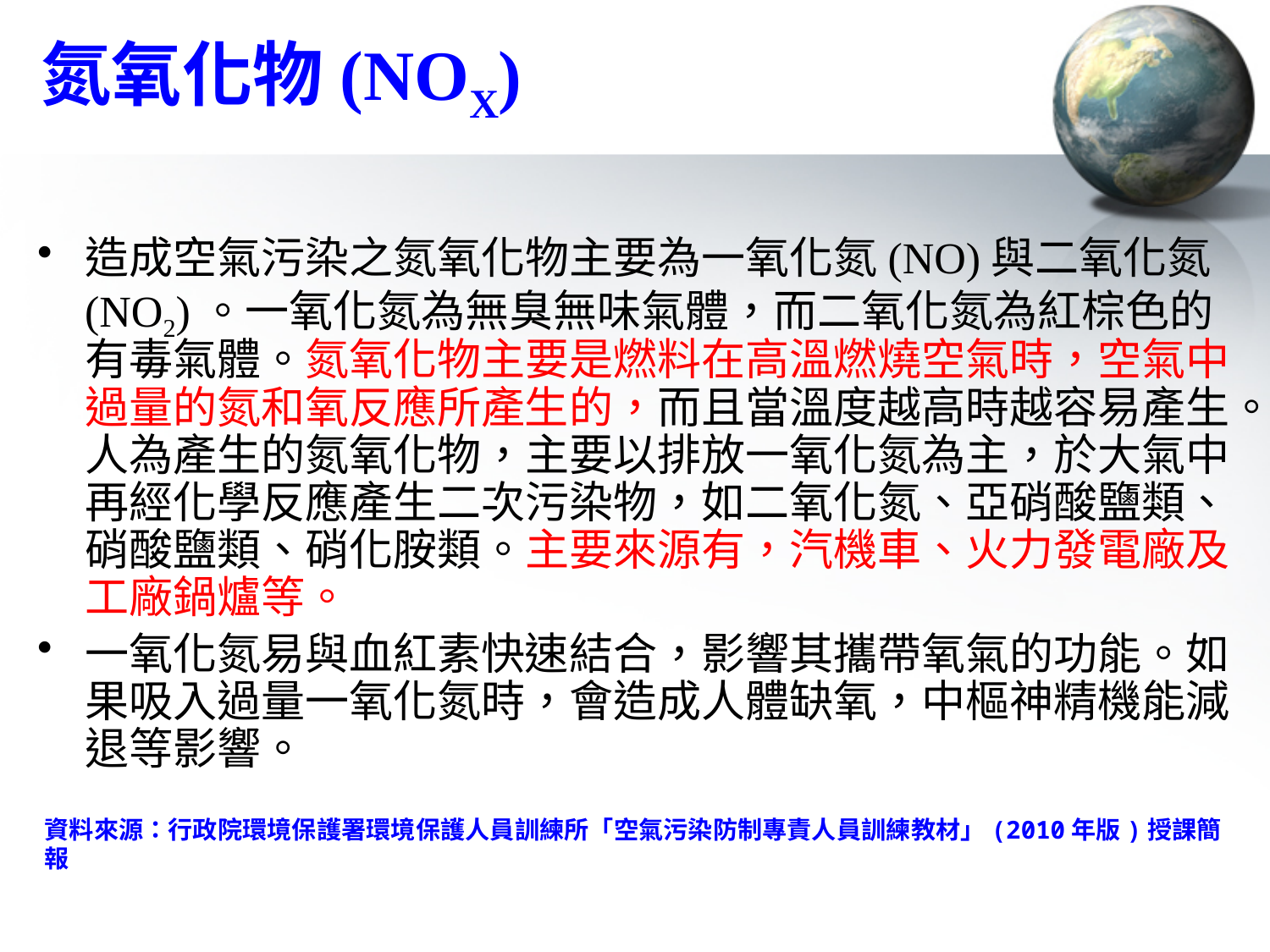

# 氮氧化物(NOX)
造成空氣污染之氮氧化物主要為一氧化氮(NO)與二氧化氮(NO2)。一氧化氮為無臭無味氣體，而二氧化氮為紅棕色的有毒氣體。氮氧化物主要是燃料在高溫燃燒空氣時，空氣中過量的氮和氧反應所產生的，而且當溫度越高時越容易產生。人為產生的氮氧化物，主要以排放一氧化氮為主，於大氣中再經化學反應產生二次污染物，如二氧化氮、亞硝酸鹽類、硝酸鹽類、硝化胺類。主要來源有，汽機車、火力發電廠及工廠鍋爐等。
一氧化氮易與血紅素快速結合，影響其攜帶氧氣的功能。如果吸入過量一氧化氮時，會造成人體缺氧，中樞神精機能減退等影響。
資料來源：行政院環境保護署環境保護人員訓練所「空氣污染防制專責人員訓練教材」(2010年版)授課簡報